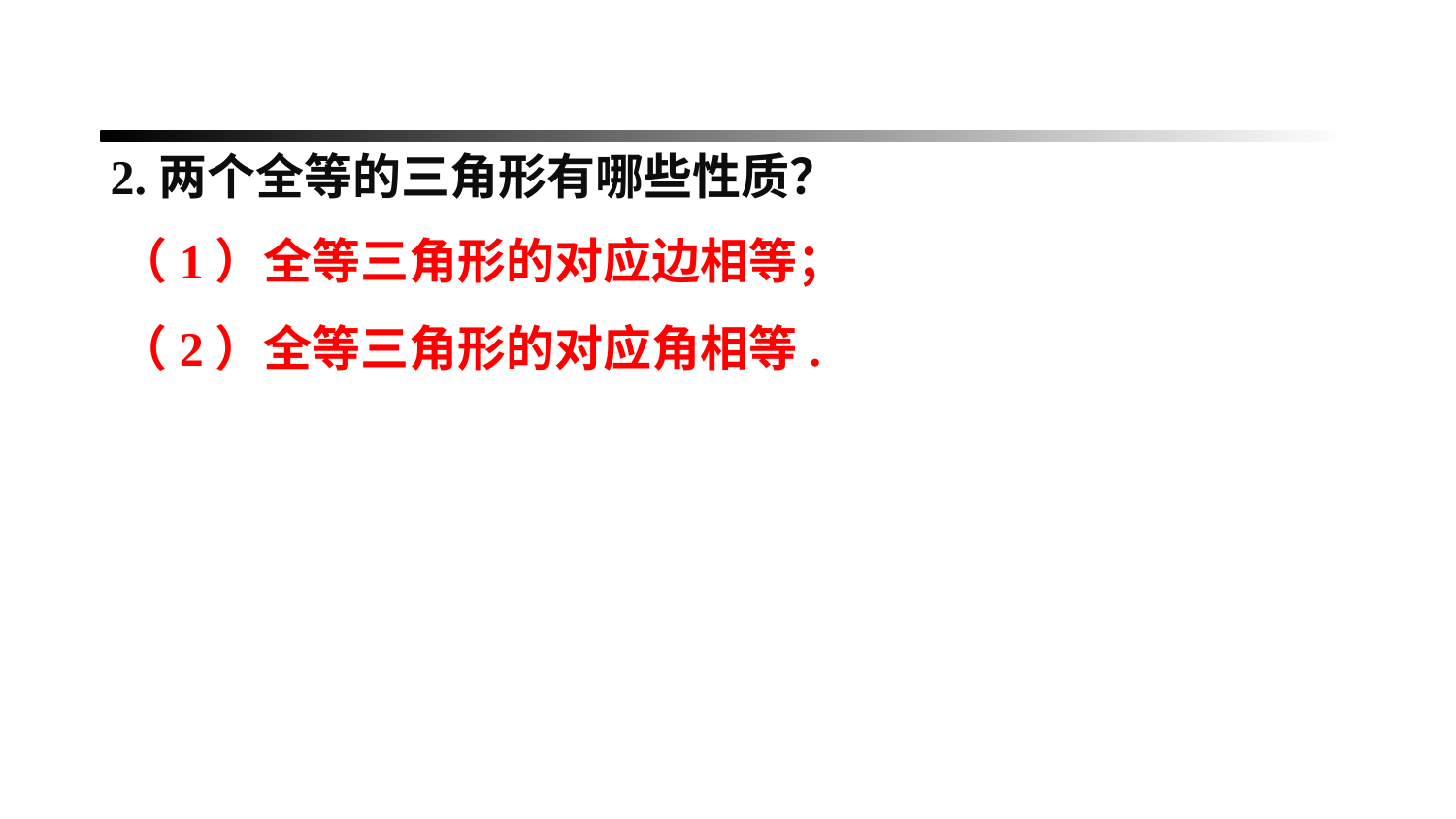

2.两个全等的三角形有哪些性质？
（1）全等三角形的对应边相等；
（2）全等三角形的对应角相等.